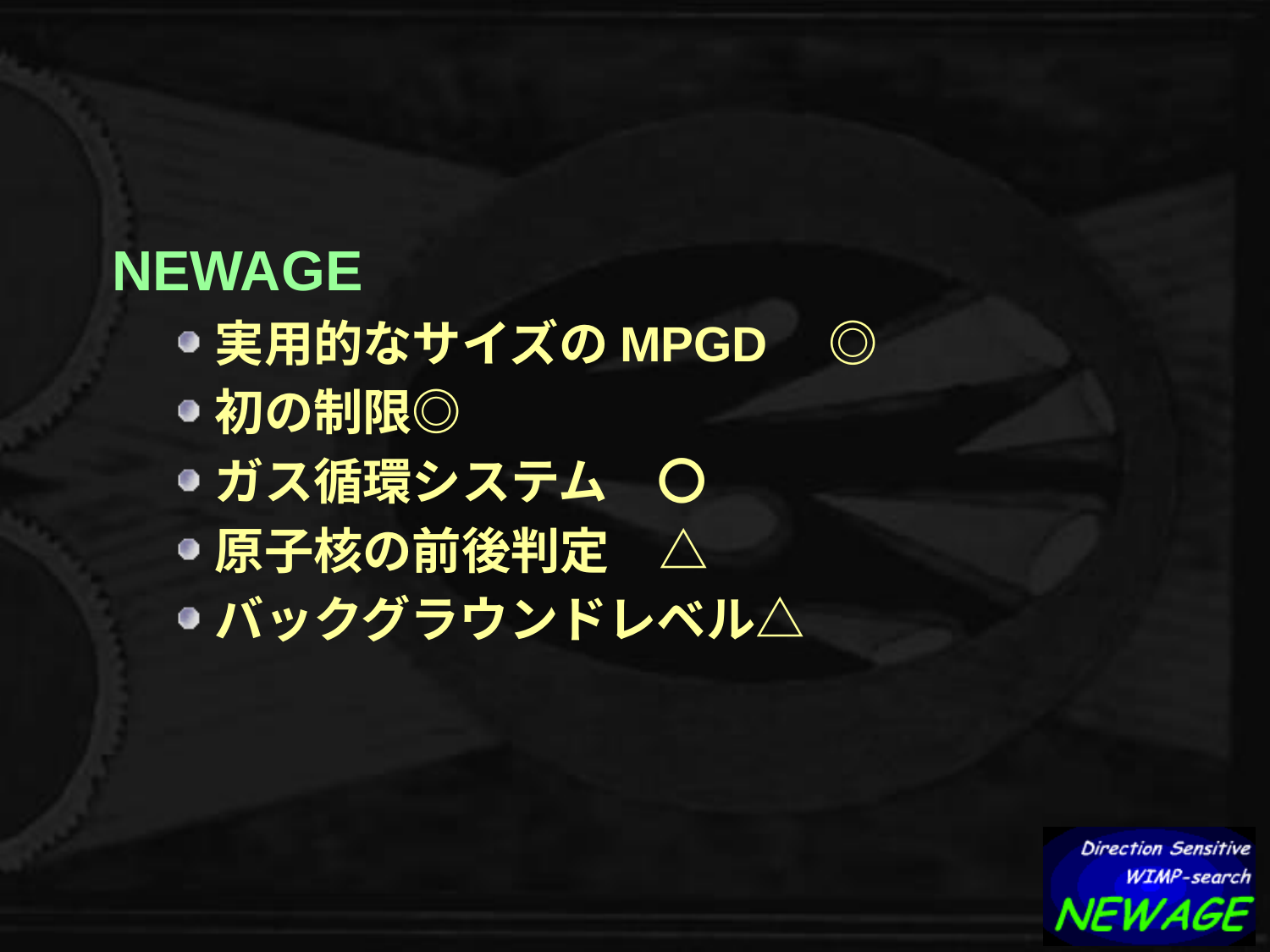

NEWAGE
実用的なサイズのMPGD　◎
初の制限◎
ガス循環システム　〇
原子核の前後判定　△
バックグラウンドレベル△